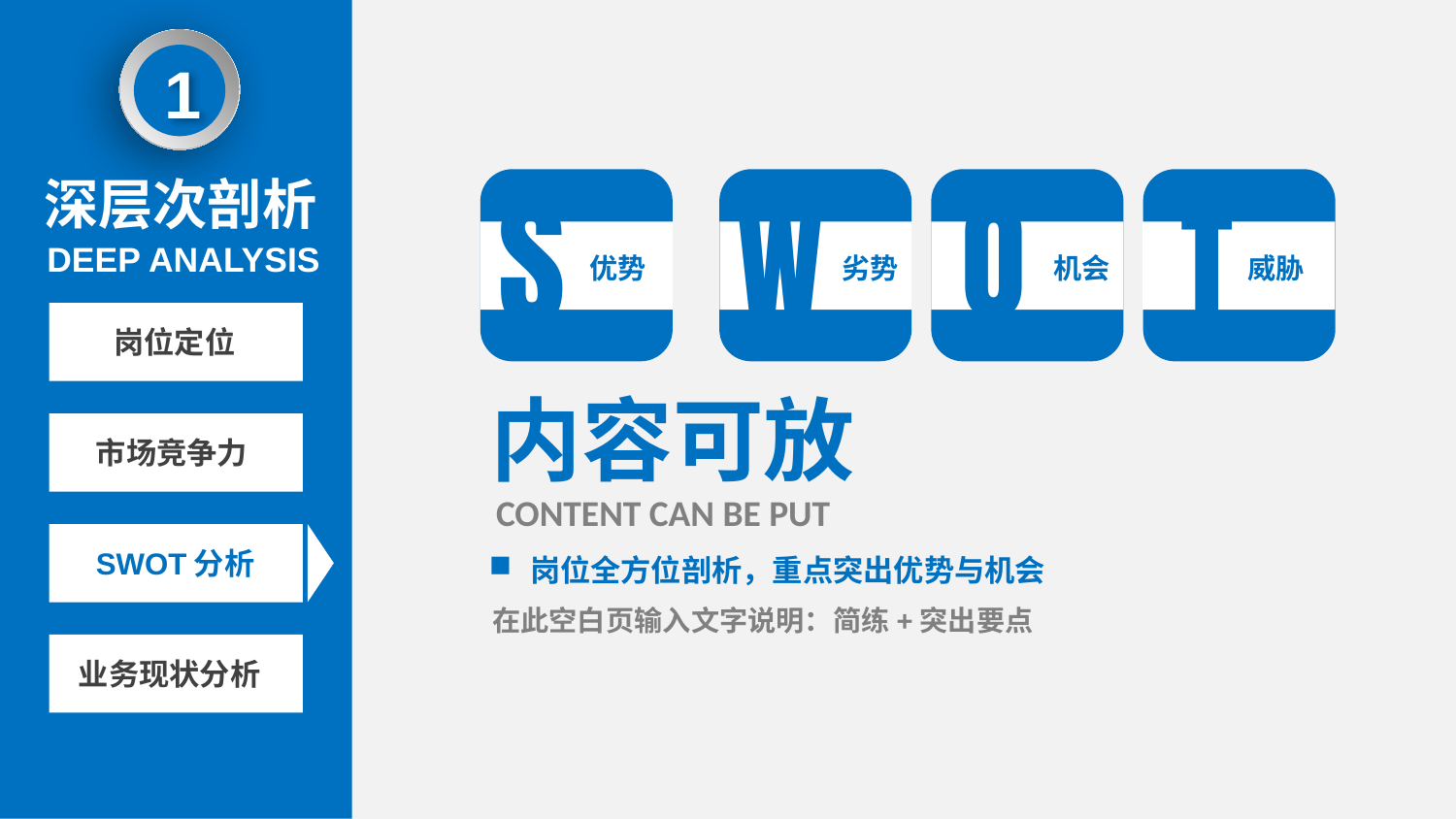

1
深层次剖析

S

优势

W

劣势

O

机会

T

威胁
DEEP ANALYSIS

岗位定位
内容可放

市场竞争力
CONTENT CAN BE PUT

岗位全方位剖析，重点突出优势与机会
SWOT分析

在此空白页输入文字说明：简练+突出要点

业务现状分析